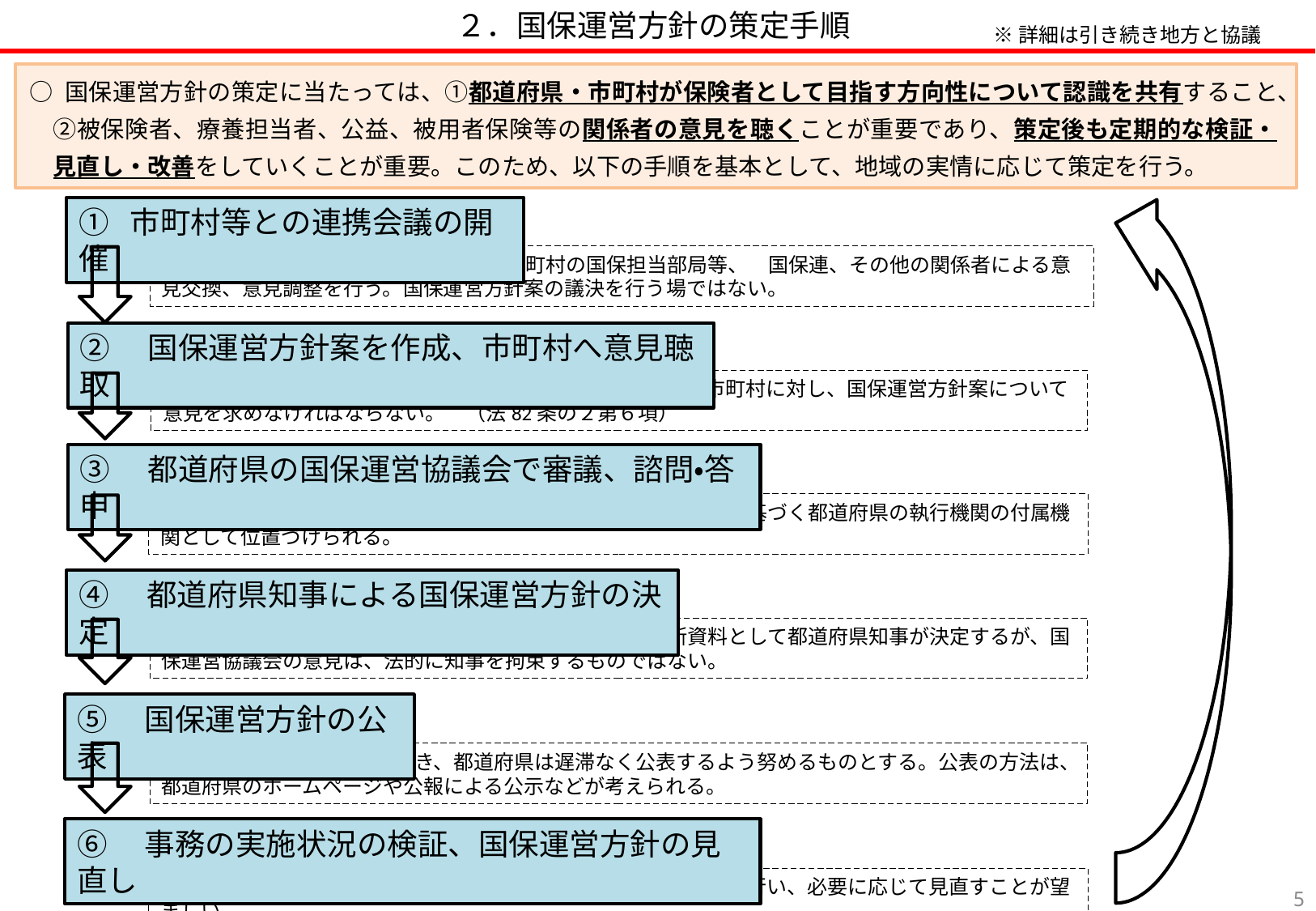

２．国保運営方針の策定手順
※詳細は引き続き地方と協議
○ 国保運営方針の策定に当たっては、①都道府県・市町村が保険者として目指す方向性について認識を共有すること、②被保険者、療養担当者、公益、被用者保険等の関係者の意見を聴くことが重要であり、策定後も定期的な検証・見直し・改善をしていくことが重要。このため、以下の手順を基本として、地域の実情に応じて策定を行う。

①  市町村等との連携会議の開催
連携会議では、都道府県の関係課室、市町村の国保担当部局等、　国保連、その他の関係者による意見交換、意見調整を行う。国保運営方針案の議決を行う場ではない。

②　国保運営方針案を作成、市町村へ意見聴取
都道府県は、連携会議とは別に、当該都道府県内のすべての市町村に対し、国保運営方針案について意見を求めなければならない。　（法82条の２第６項）

③　都道府県の国保運営協議会で審議、諮問・答申
都道府県の国保運営協議会は、地方自治法第138条の４第３項に基づく都道府県の執行機関の付属機関として位置づけられる。

④　都道府県知事による国保運営方針の決定
国保運営方針は、都道府県の国保運営協議会の答申を判断資料として都道府県知事が決定するが、国保運営協議会の意見は、法的に知事を拘束するものではない。

⑤　国保運営方針の公表

法第82条の２第７項に基づき、都道府県は遅滞なく公表するよう努めるものとする。公表の方法は、都道府県のホームページや公報による公示などが考えられる。
⑥　事務の実施状況の検証、国保運営方針の見直し
見直しの手順は①～⑤までと同様。少なくとも３年ごとに検証を行い、必要に応じて見直すことが望ましい。
5